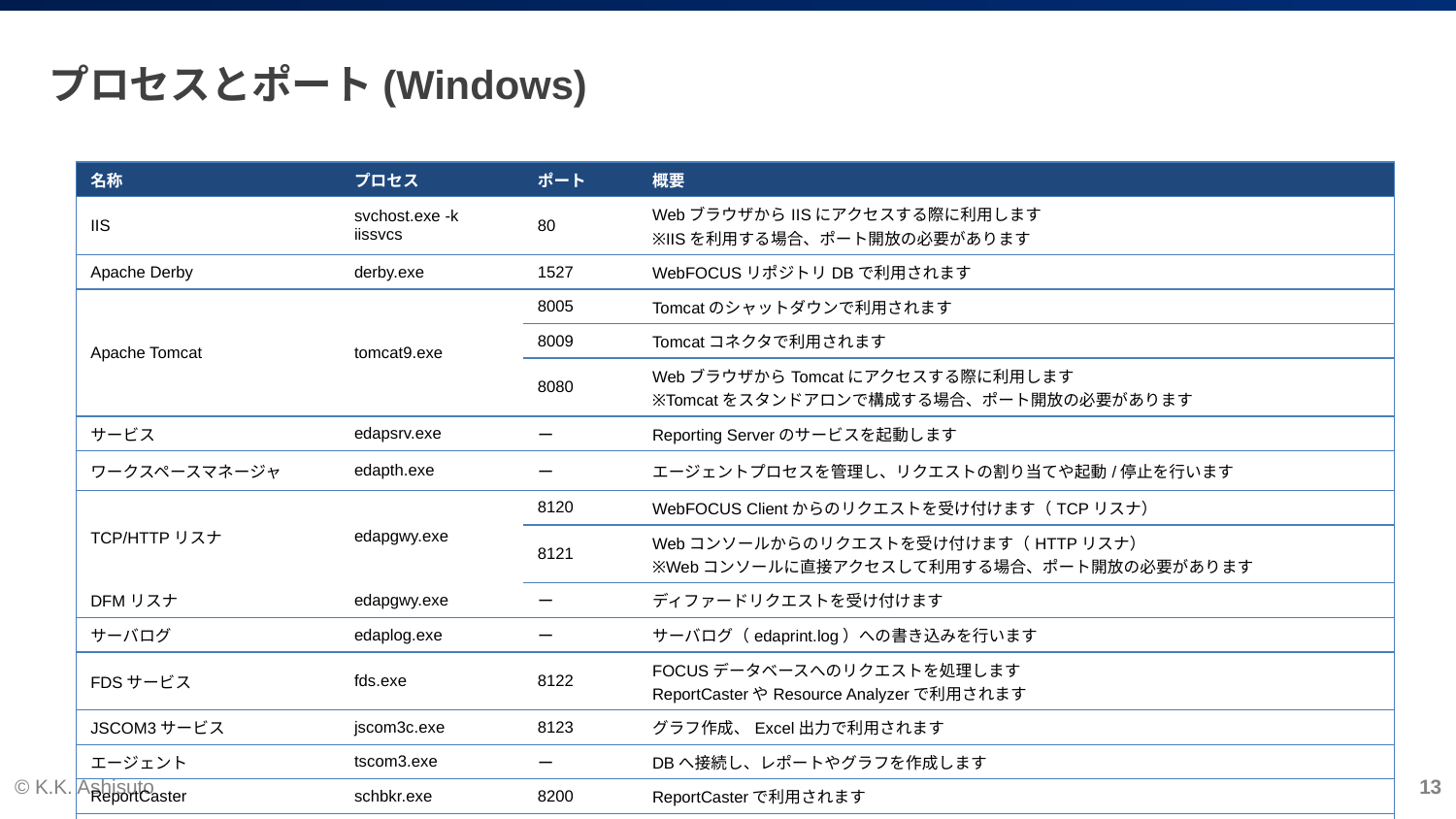

# プロセスとポート(Windows)
| 名称 | プロセス | ポート | 概要 |
| --- | --- | --- | --- |
| IIS | svchost.exe -k iissvcs | 80 | WebブラウザからIISにアクセスする際に利用します ※IISを利用する場合、ポート開放の必要があります |
| Apache Derby | derby.exe | 1527 | WebFOCUSリポジトリDBで利用されます |
| Apache Tomcat | tomcat9.exe | 8005 | Tomcatのシャットダウンで利用されます |
|  |  | 8009 | Tomcatコネクタで利用されます |
|  |  | 8080 | WebブラウザからTomcatにアクセスする際に利用します ※Tomcatをスタンドアロンで構成する場合、ポート開放の必要があります |
| サービス | edapsrv.exe | ー | Reporting Serverのサービスを起動します |
| ワークスペースマネージャ | edapth.exe | ー | エージェントプロセスを管理し、リクエストの割り当てや起動/停止を行います |
| TCP/HTTPリスナ | edapgwy.exe | 8120 | WebFOCUS Clientからのリクエストを受け付けます（TCPリスナ） |
|  |  | 8121 | Webコンソールからのリクエストを受け付けます（HTTPリスナ） ※Webコンソールに直接アクセスして利用する場合、ポート開放の必要があります |
| DFMリスナ | edapgwy.exe | ー | ディファードリクエストを受け付けます |
| サーバログ | edaplog.exe | ー | サーバログ（edaprint.log）への書き込みを行います |
| FDSサービス | fds.exe | 8122 | FOCUSデータベースへのリクエストを処理します ReportCasterやResource Analyzerで利用されます |
| JSCOM3サービス | jscom3c.exe | 8123 | グラフ作成、Excel出力で利用されます |
| エージェント | tscom3.exe | ー | DBへ接続し、レポートやグラフを作成します |
| ReportCaster | schbkr.exe | 8200 | ReportCasterで利用されます |
| WebFOCUS Search Server | WF90SrchSvc.exe | 8983 | リポジトリ全体の検索、Search Serverで利用されます |
© K.K. Ashisuto
13